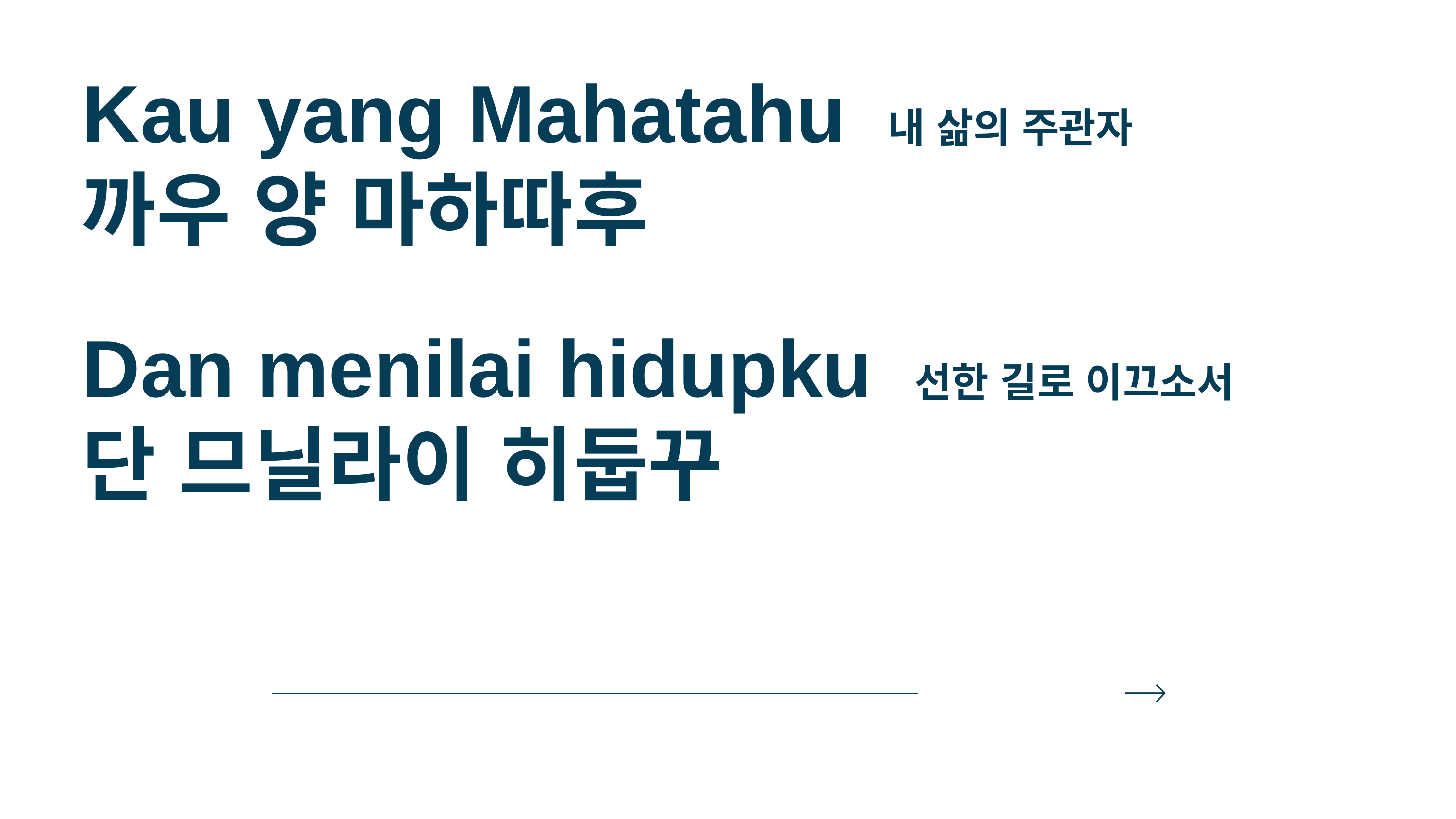

Kau yang Mahatahu 내 삶의 주관자
까우 양 마하따후

Dan menilai hidupku 선한 길로 이끄소서
단 므닐라이 히둡꾸